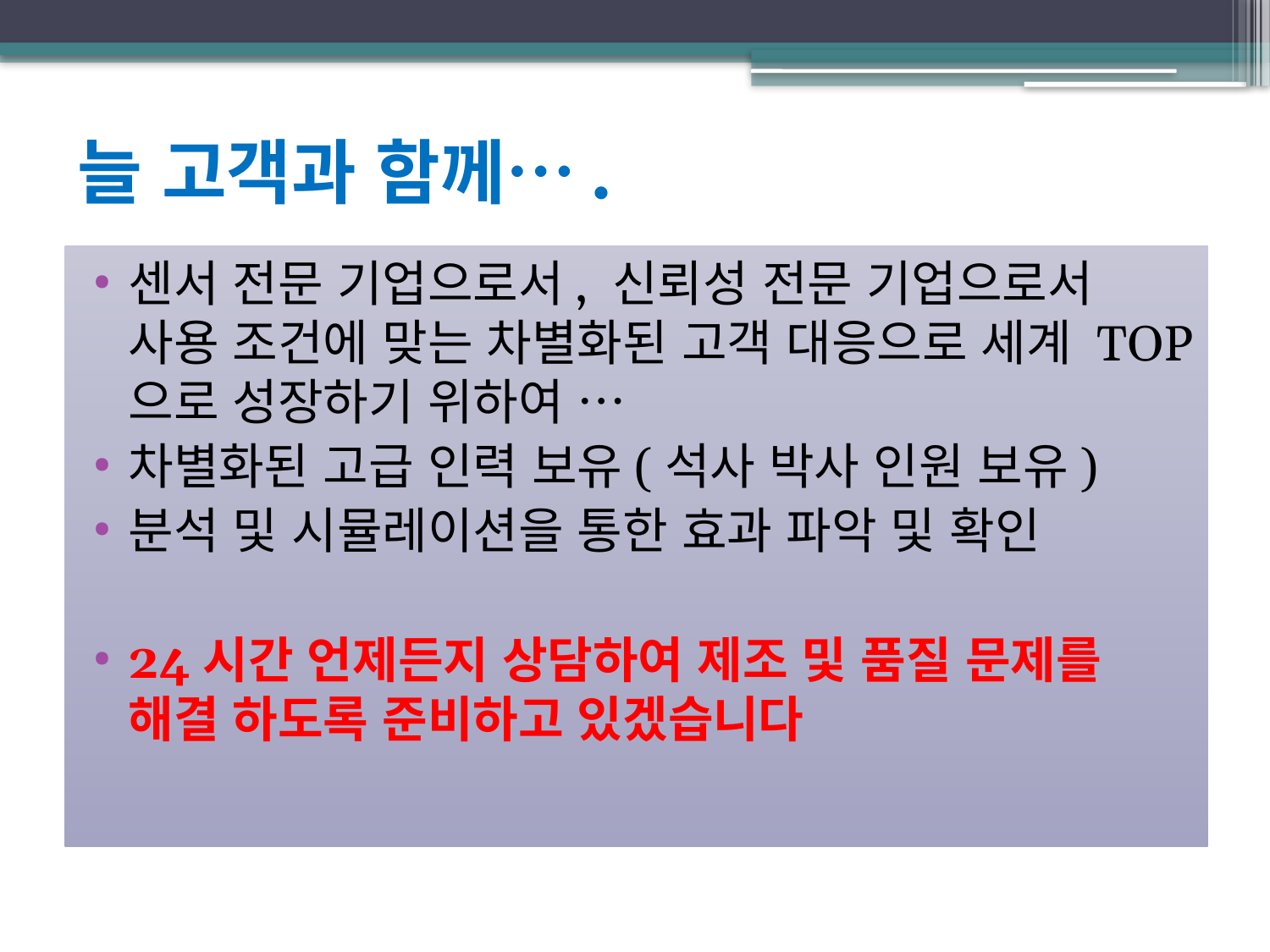

# 늘 고객과 함께….
센서 전문 기업으로서, 신뢰성 전문 기업으로서 사용 조건에 맞는 차별화된 고객 대응으로 세계 TOP으로 성장하기 위하여 …
차별화된 고급 인력 보유(석사 박사 인원 보유)
분석 및 시뮬레이션을 통한 효과 파악 및 확인

24시간 언제든지 상담하여 제조 및 품질 문제를 해결 하도록 준비하고 있겠습니다